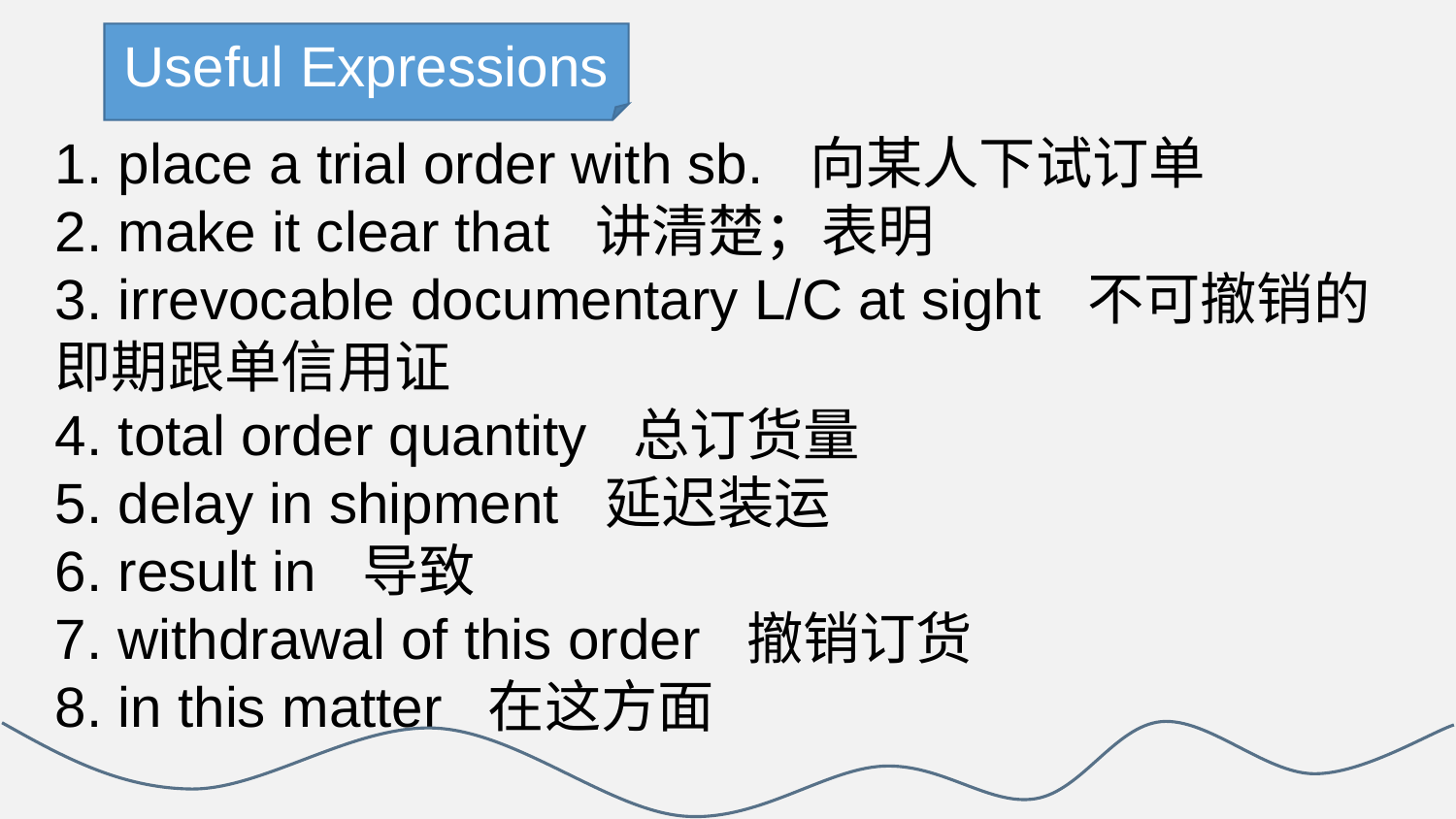

Useful Expressions
1. place a trial order with sb.  向某人下试订单
2. make it clear that  讲清楚；表明
3. irrevocable documentary L/C at sight  不可撤销的即期跟单信用证
4. total order quantity  总订货量
5. delay in shipment  延迟装运
6. result in  导致
7. withdrawal of this order  撤销订货
8. in this matter  在这方面